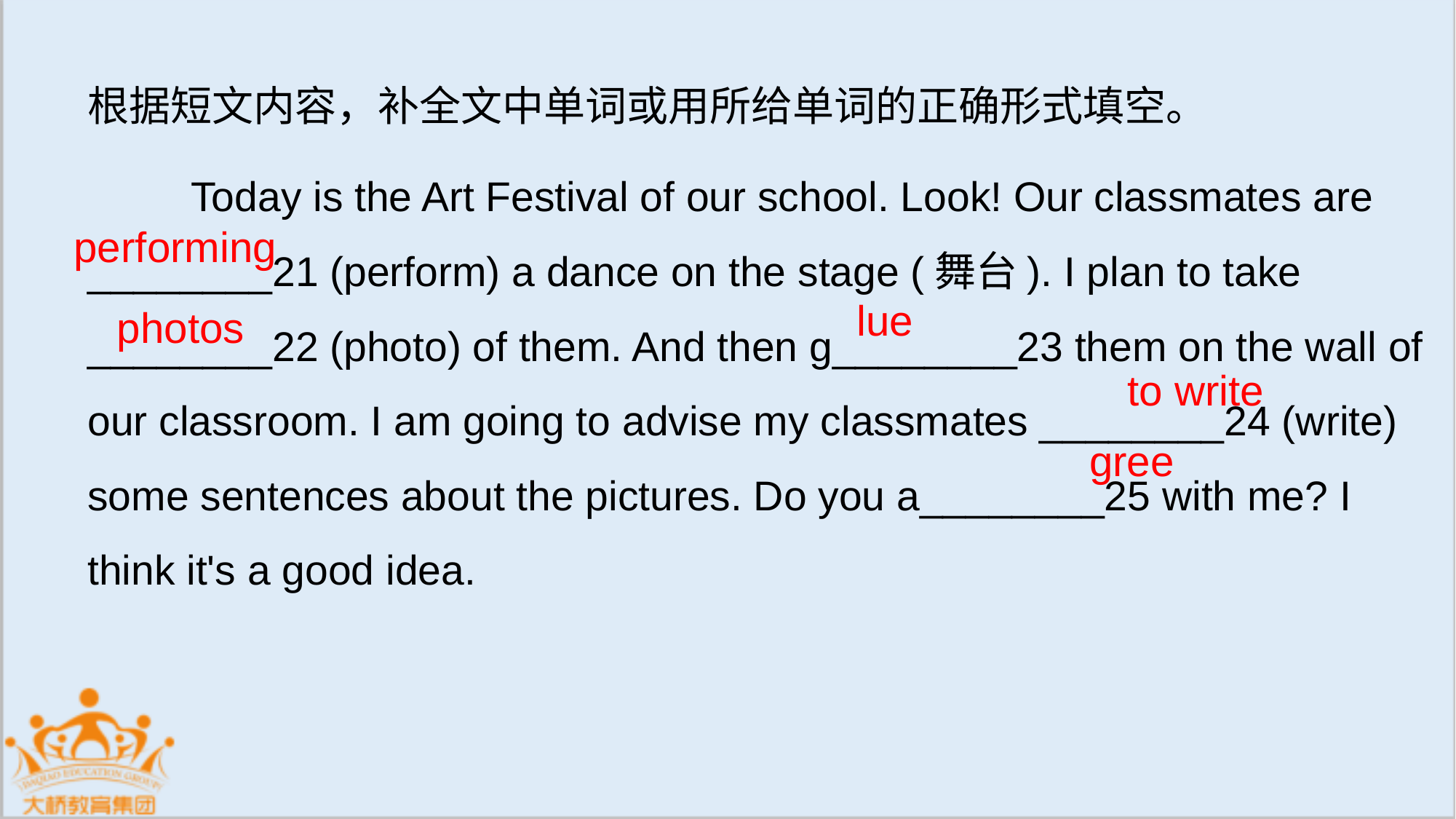

根据短文内容，补全文中单词或用所给单词的正确形式填空。
         Today is the Art Festival of our school. Look! Our classmates are ________21 (perform) a dance on the stage (舞台). I plan to take ________22 (photo) of them. And then g________23 them on the wall of our classroom. I am going to advise my classmates ________24 (write) some sentences about the pictures. Do you a________25 with me? I think it's a good idea.

performing
lue
photos
to write
gree